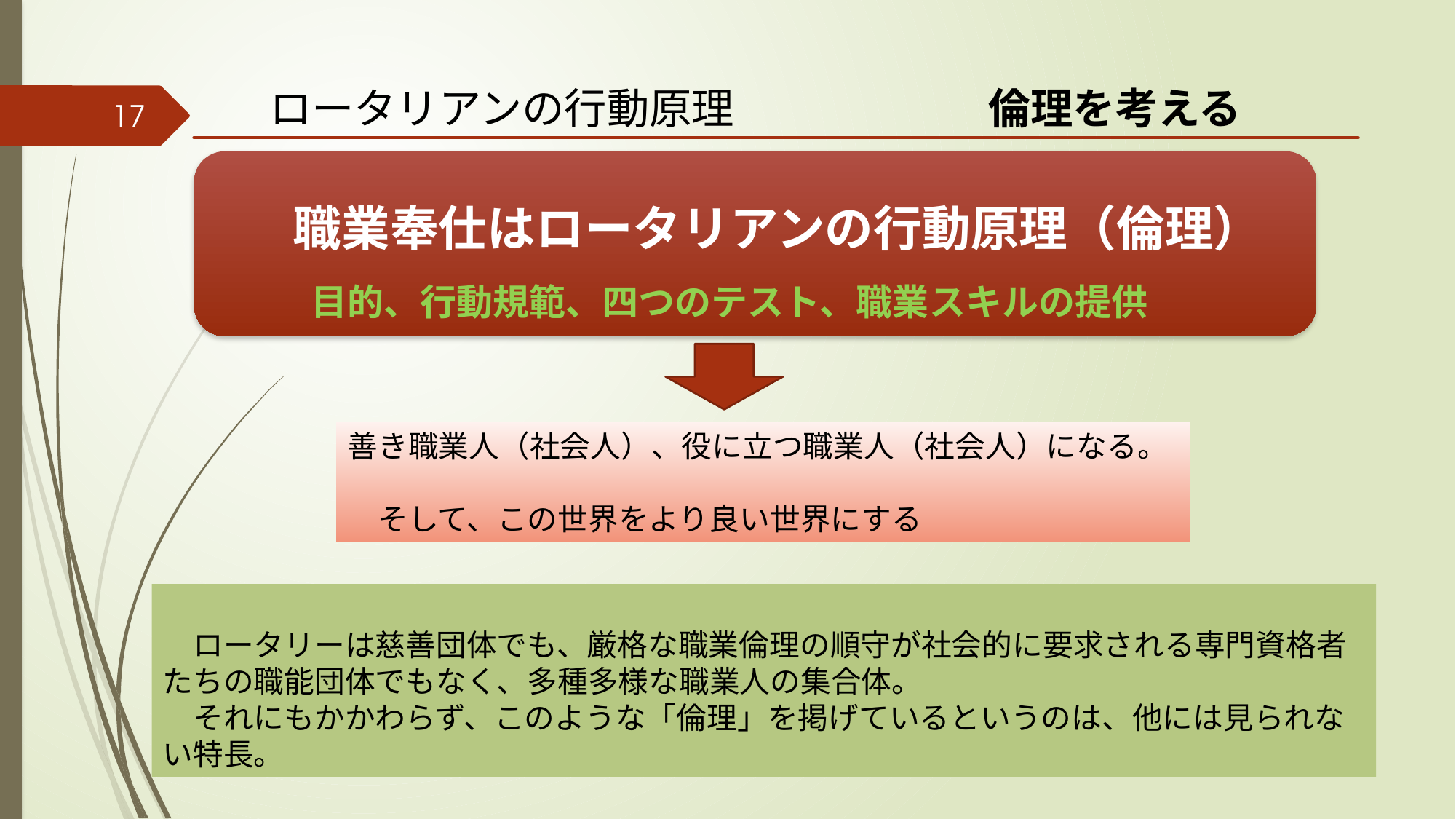

ロータリアンの行動原理　　　　　　倫理を考える
17

　職業奉仕はロータリアンの行動原理（倫理）
　　目的、行動規範、四つのテスト、職業スキルの提供

善き職業人（社会人）、役に立つ職業人（社会人）になる。

　そして、この世界をより良い世界にする

　ロータリーは慈善団体でも、厳格な職業倫理の順守が社会的に要求される専門資格者たちの職能団体でもなく、多種多様な職業人の集合体。
　それにもかかわらず、このような「倫理」を掲げているというのは、他には見られない特長。